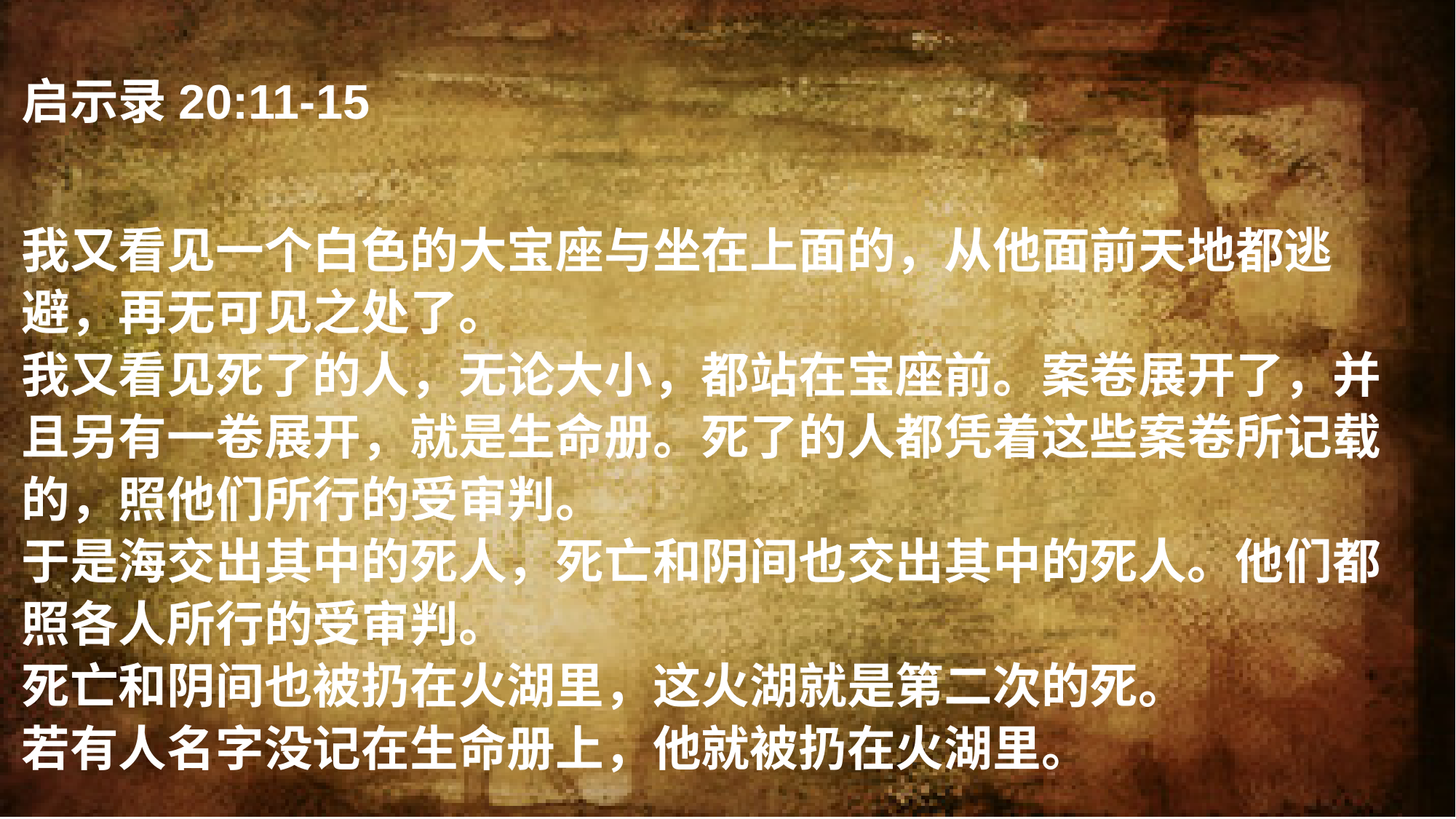

启示录20:11-15

我又看见一个白色的大宝座与坐在上面的，从他面前天地都逃避，再无可见之处了。
我又看见死了的人，无论大小，都站在宝座前。案卷展开了，并且另有一卷展开，就是生命册。死了的人都凭着这些案卷所记载的，照他们所行的受审判。
于是海交出其中的死人，死亡和阴间也交出其中的死人。他们都照各人所行的受审判。
死亡和阴间也被扔在火湖里，这火湖就是第二次的死。
若有人名字没记在生命册上，他就被扔在火湖里。